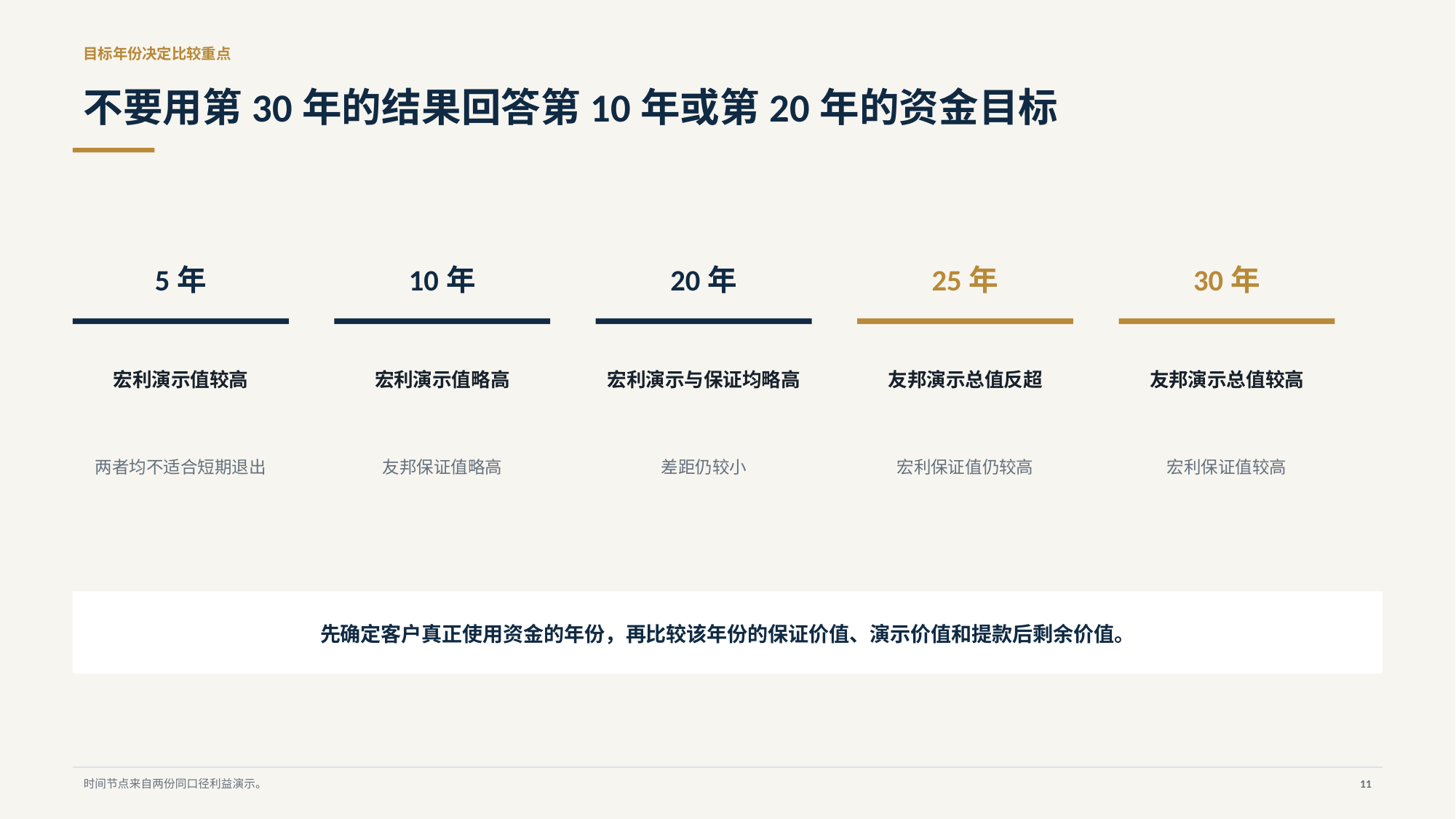

目标年份决定比较重点
不要用第30年的结果回答第10年或第20年的资金目标

5年
10年
20年
25年
30年

宏利演示值较高
宏利演示值略高
宏利演示与保证均略高
友邦演示总值反超
友邦演示总值较高
两者均不适合短期退出
友邦保证值略高
差距仍较小
宏利保证值仍较高
宏利保证值较高

先确定客户真正使用资金的年份，再比较该年份的保证价值、演示价值和提款后剩余价值。

时间节点来自两份同口径利益演示。
11